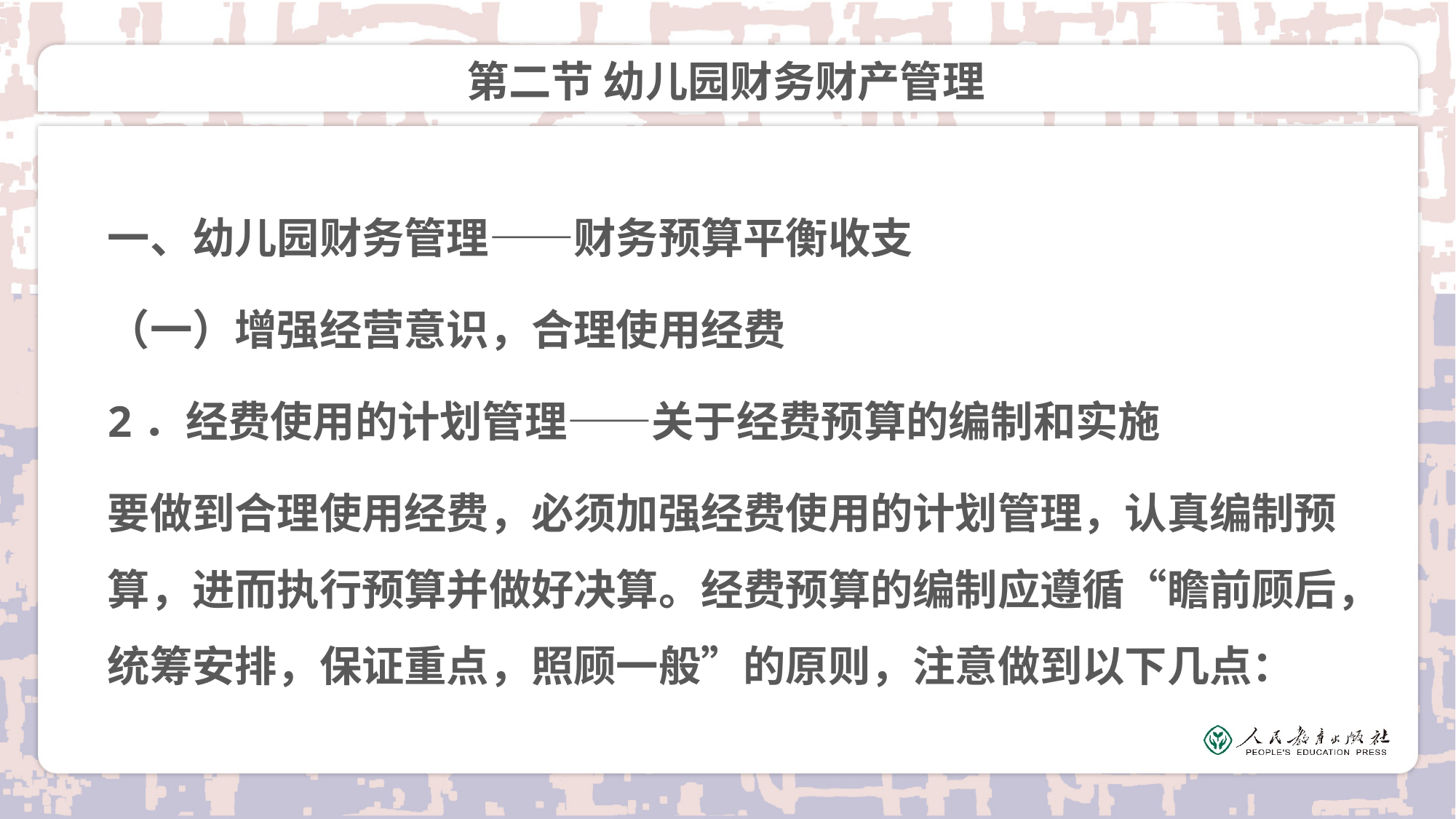

# 第二节 幼儿园财务财产管理
一、幼儿园财务管理——财务预算平衡收支
（一）增强经营意识，合理使用经费
2．经费使用的计划管理——关于经费预算的编制和实施
要做到合理使用经费，必须加强经费使用的计划管理，认真编制预算，进而执行预算并做好决算。经费预算的编制应遵循“瞻前顾后，统筹安排，保证重点，照顾一般”的原则，注意做到以下几点：